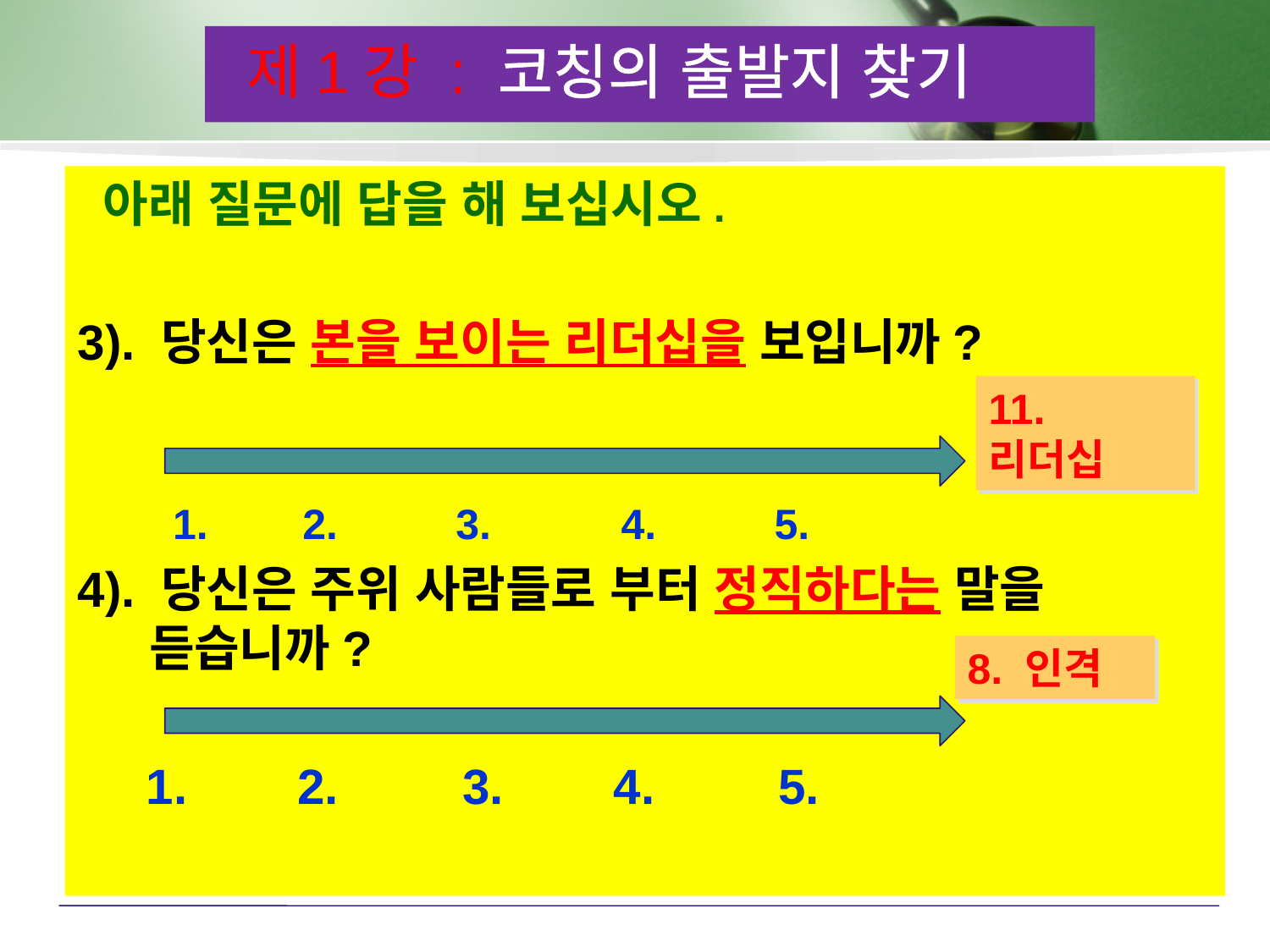

제1강 : 코칭의 출발지 찾기
 아래 질문에 답을 해 보십시오.

3). 당신은 본을 보이는 리더십을 보입니까?

	  1.        2.          3.           4.          5.
4). 당신은 주위 사람들로 부터 정직하다는 말을 듣습니까?

     1.        2.         3.        4.         5.

11. 리더십

8. 인격